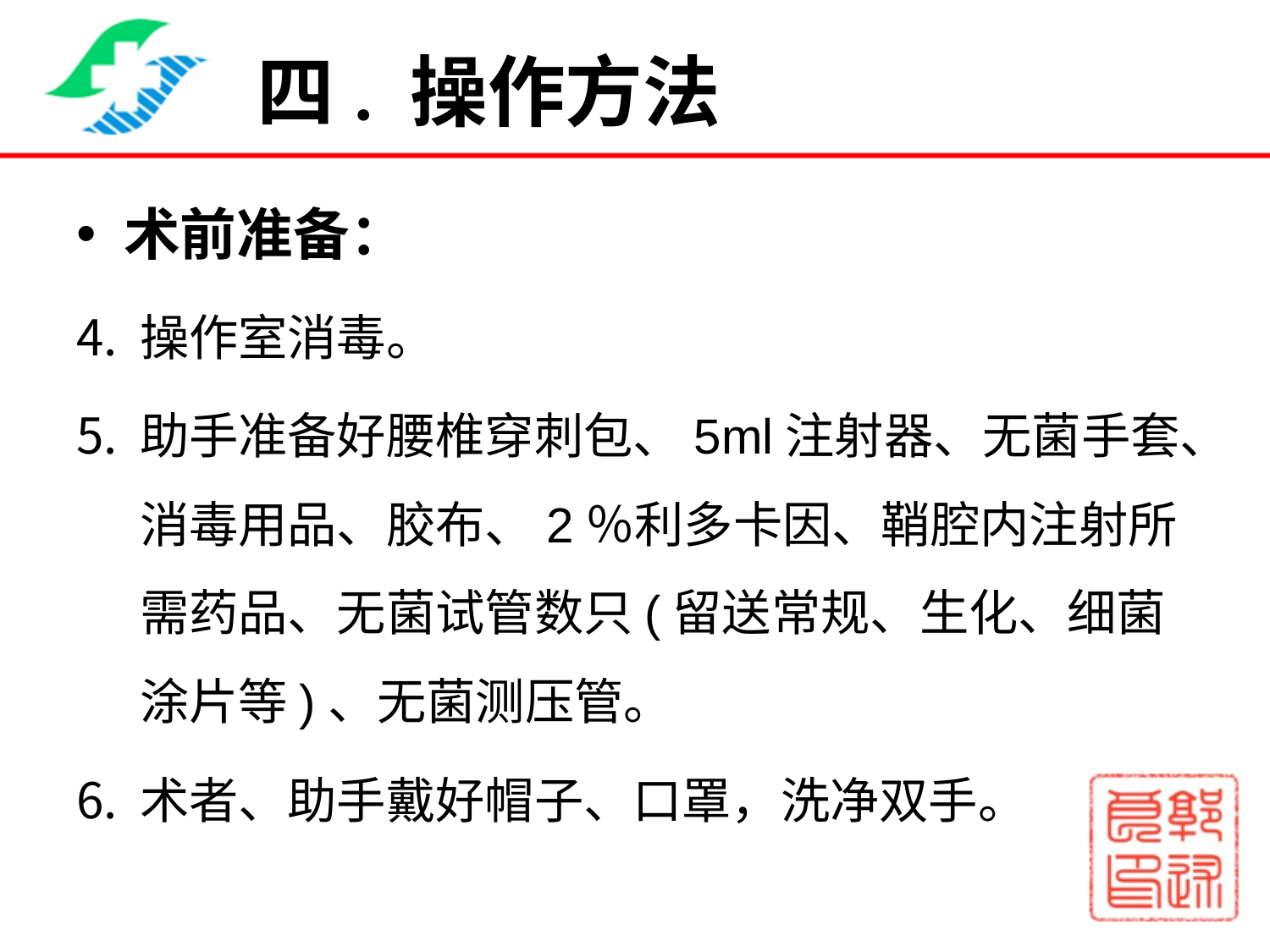

# 四. 操作方法
术前准备：
操作室消毒。
助手准备好腰椎穿刺包、5ml注射器、无菌手套、消毒用品、胶布、2％利多卡因、鞘腔内注射所需药品、无菌试管数只(留送常规、生化、细菌涂片等)、无菌测压管。
术者、助手戴好帽子、口罩，洗净双手。